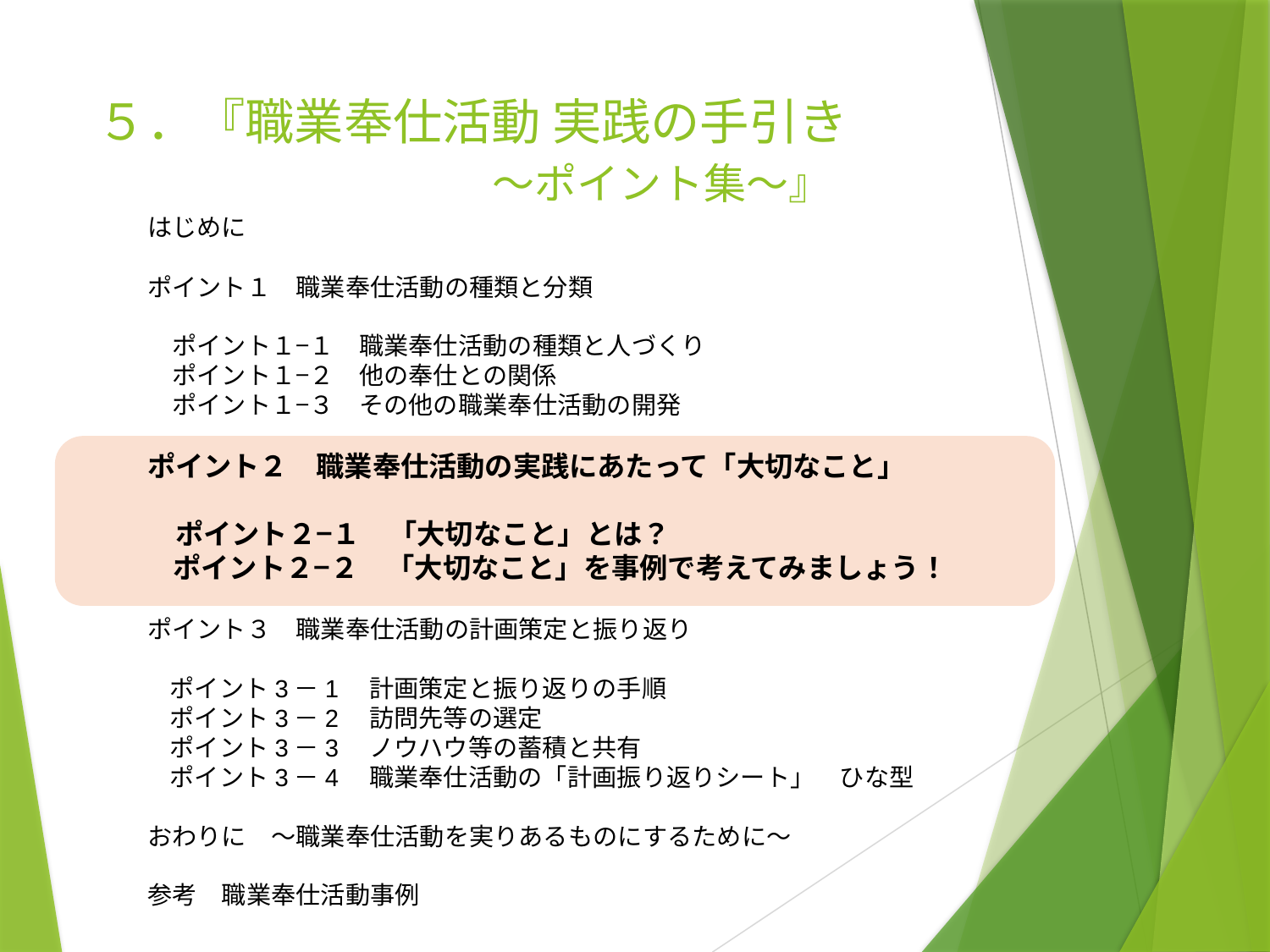

# ５．『職業奉仕活動 実践の手引き 　　　　　　　　〜ポイント集〜』
はじめに

ポイント１　職業奉仕活動の種類と分類

　ポイント１−１　職業奉仕活動の種類と人づくり
　ポイント１−２　他の奉仕との関係
　ポイント１−３　その他の職業奉仕活動の開発

ポイント２　職業奉仕活動の実践にあたって「大切なこと」

　ポイント２−１　「大切なこと」とは？
   ポイント２−２　「大切なこと」を事例で考えてみましょう！

ポイント３　職業奉仕活動の計画策定と振り返り

   ポイント3－1　計画策定と振り返りの手順
   ポイント3－2　訪問先等の選定
   ポイント3－3　ノウハウ等の蓄積と共有
   ポイント3－4　職業奉仕活動の「計画振り返りシート」　ひな型

おわりに　〜職業奉仕活動を実りあるものにするために〜

参考　職業奉仕活動事例